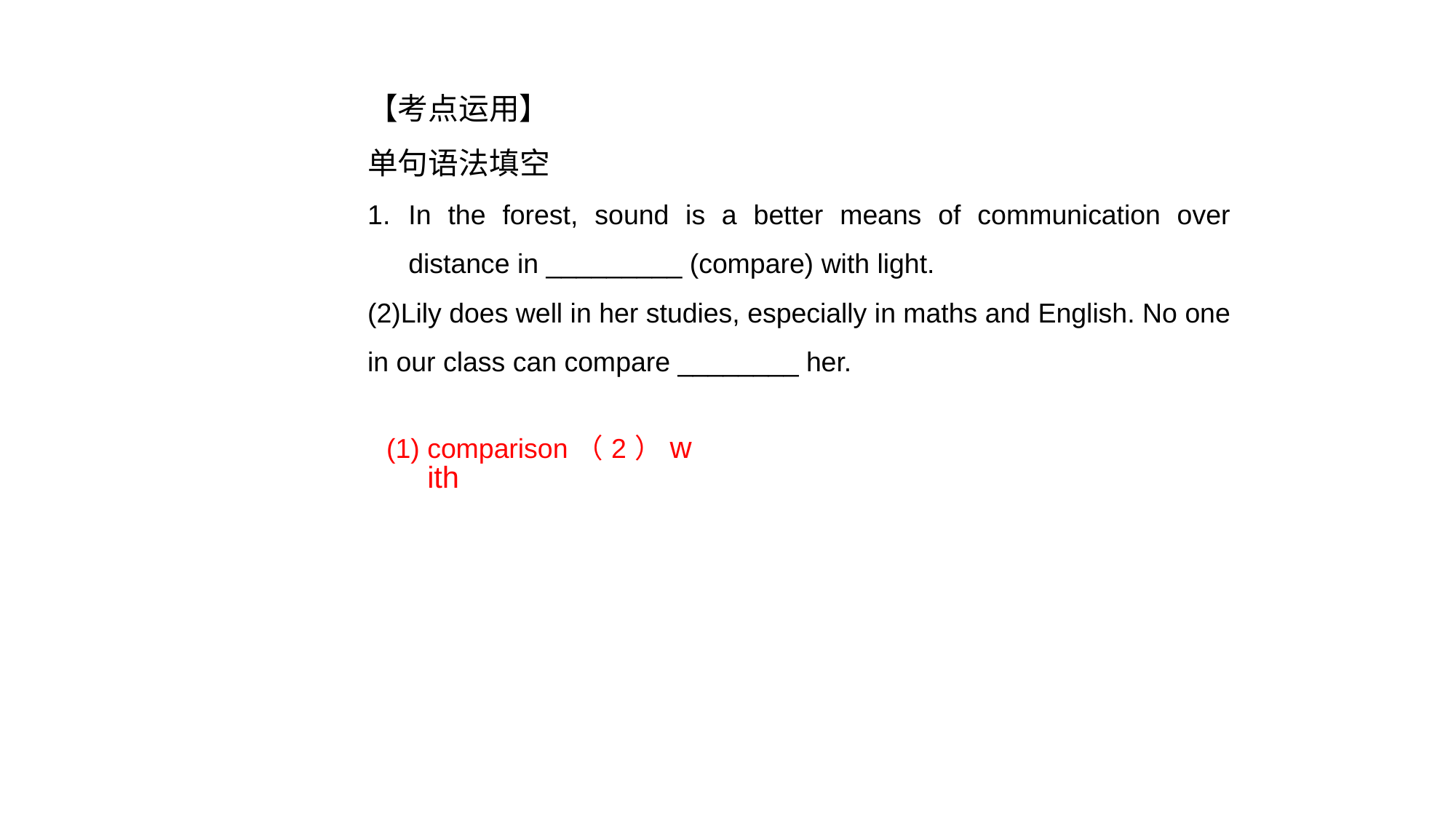

【考点运用】
单句语法填空
In the forest, sound is a better means of communication over distance in _________ (compare) with light.
(2)Lily does well in her studies, especially in maths and English. No one in our class can compare ________ her.
comparison（2）with